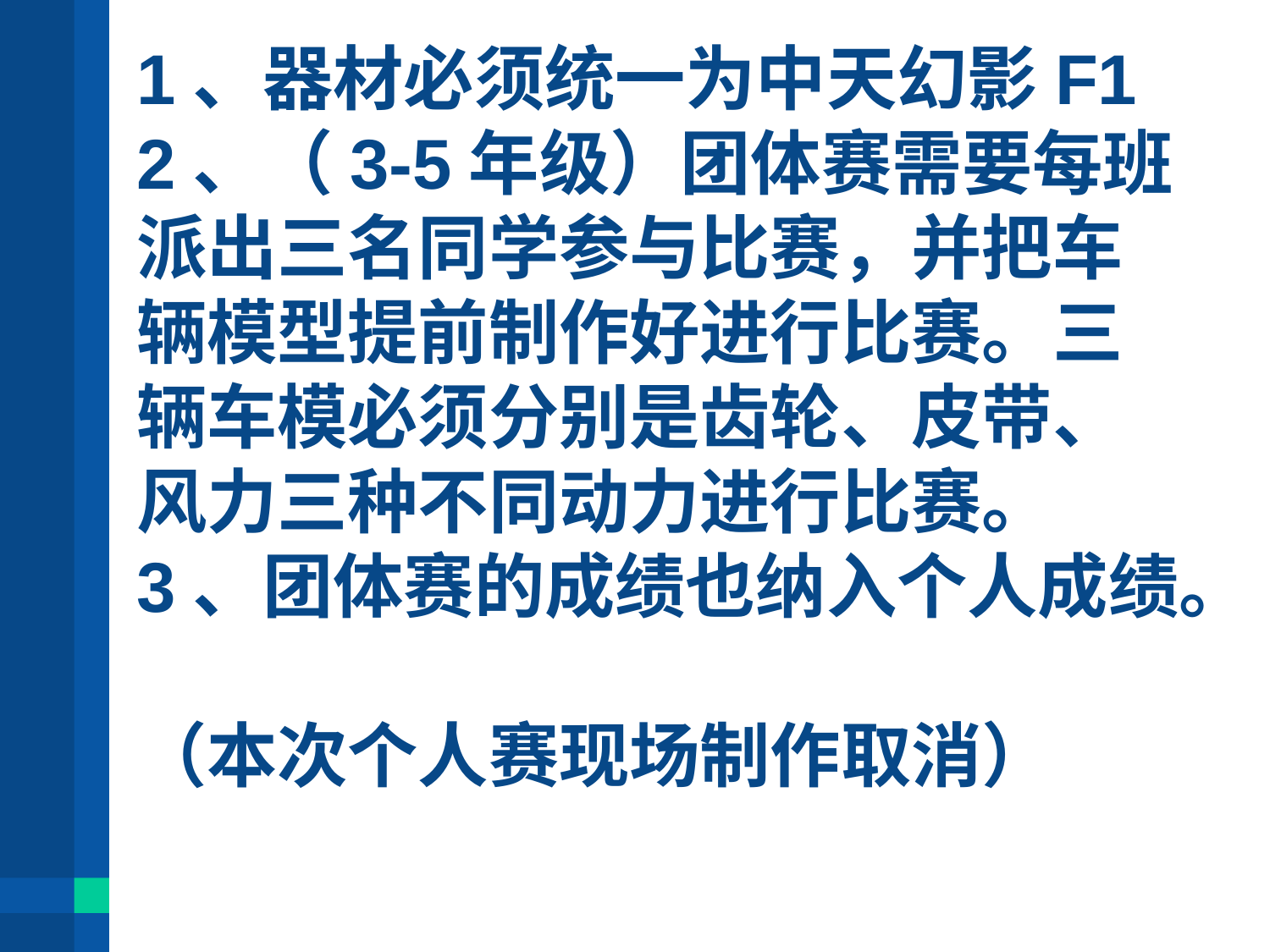

# 1、器材必须统一为中天幻影F1 2、（3-5年级）团体赛需要每班派出三名同学参与比赛，并把车辆模型提前制作好进行比赛。三辆车模必须分别是齿轮、皮带、风力三种不同动力进行比赛。 3、团体赛的成绩也纳入个人成绩。 （本次个人赛现场制作取消）